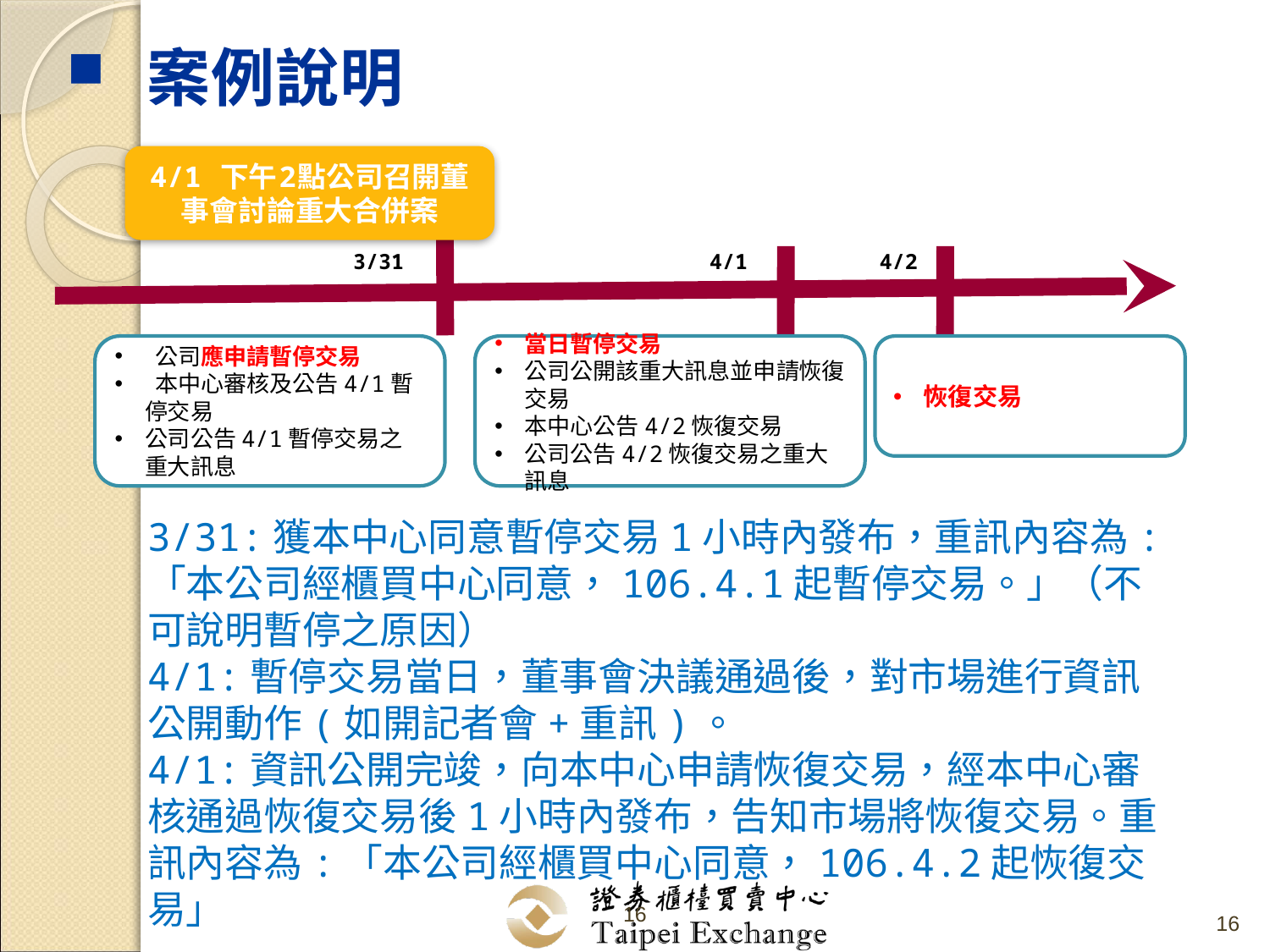

# 案例說明
4/1 下午2點公司召開董事會討論重大合併案

3/31

4/1

4/2

 公司應申請暫停交易
 本中心審核及公告4/1暫停交易
公司公告4/1暫停交易之重大訊息

當日暫停交易
公司公開該重大訊息並申請恢復交易
本中心公告4/2恢復交易
公司公告4/2恢復交易之重大訊息

恢復交易
3/31:獲本中心同意暫停交易1小時內發布，重訊內容為:「本公司經櫃買中心同意，106.4.1起暫停交易。」（不可說明暫停之原因）
4/1:暫停交易當日，董事會決議通過後，對市場進行資訊公開動作(如開記者會+重訊)。
4/1:資訊公開完竣，向本中心申請恢復交易，經本中心審核通過恢復交易後1小時內發布，告知市場將恢復交易。重訊內容為:「本公司經櫃買中心同意，106.4.2起恢復交易」
16
16